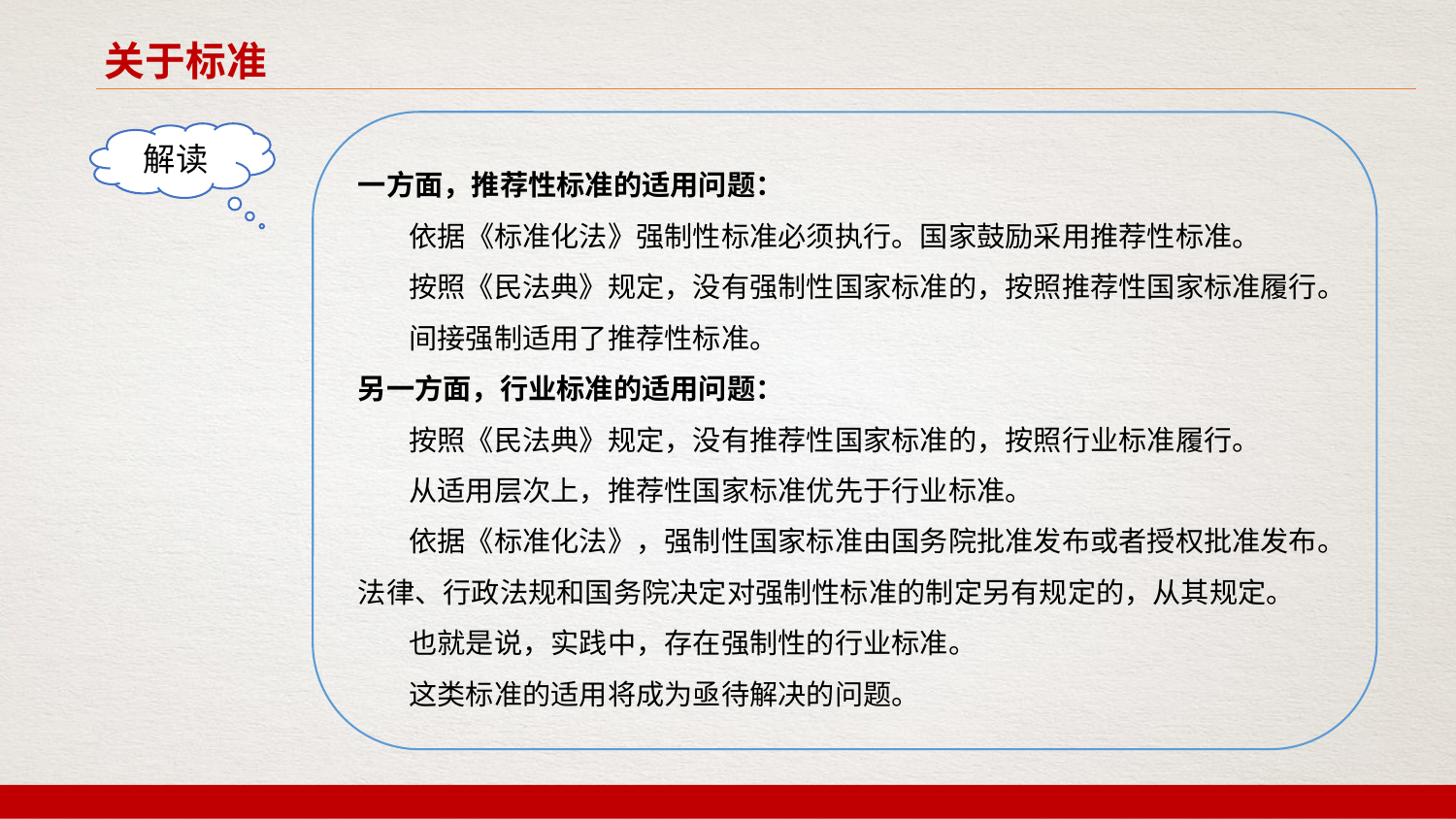

关于标准
一方面，推荐性标准的适用问题：
       依据《标准化法》强制性标准必须执行。国家鼓励采用推荐性标准。
       按照《民法典》规定，没有强制性国家标准的，按照推荐性国家标准履行。
       间接强制适用了推荐性标准。
另一方面，行业标准的适用问题：
       按照《民法典》规定，没有推荐性国家标准的，按照行业标准履行。
       从适用层次上，推荐性国家标准优先于行业标准。
       依据《标准化法》，强制性国家标准由国务院批准发布或者授权批准发布。法律、行政法规和国务院决定对强制性标准的制定另有规定的，从其规定。
       也就是说，实践中，存在强制性的行业标准。
       这类标准的适用将成为亟待解决的问题。
解读